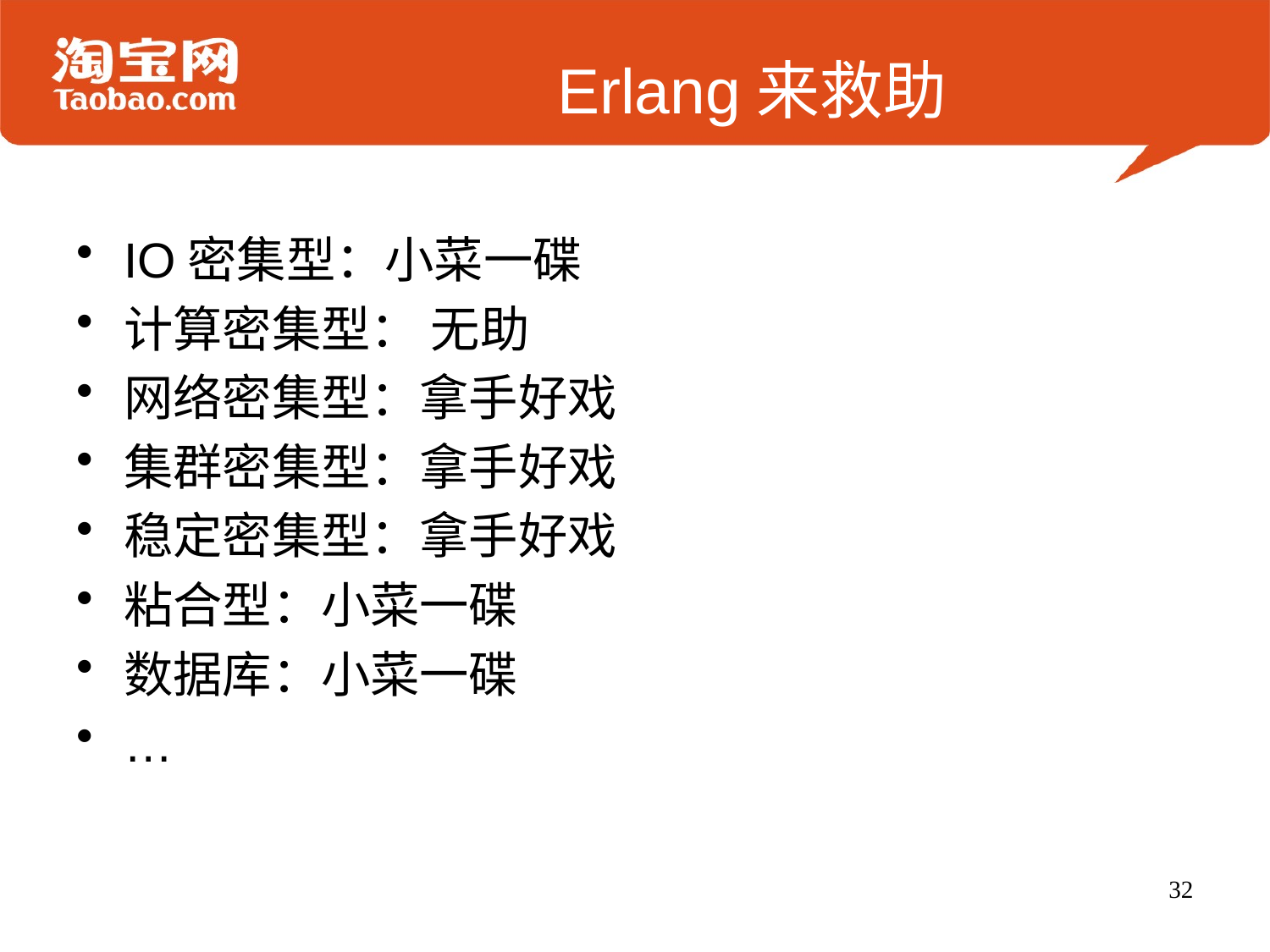

# Erlang来救助
IO密集型：小菜一碟
计算密集型： 无助
网络密集型：拿手好戏
集群密集型：拿手好戏
稳定密集型：拿手好戏
粘合型：小菜一碟
数据库：小菜一碟
…

32